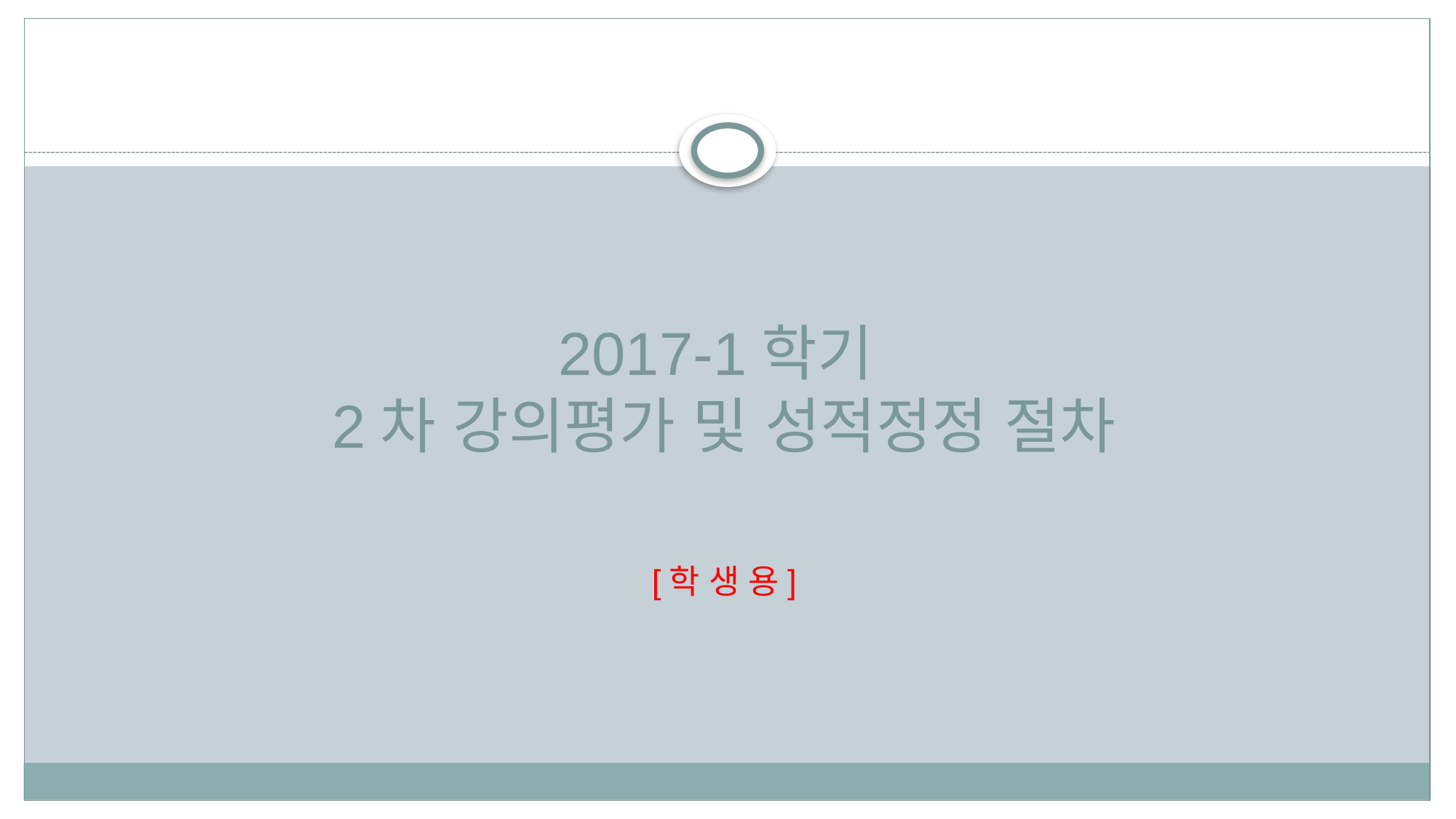

# 2017-1학기 2차 강의평가 및 성적정정 절차 [학 생 용]